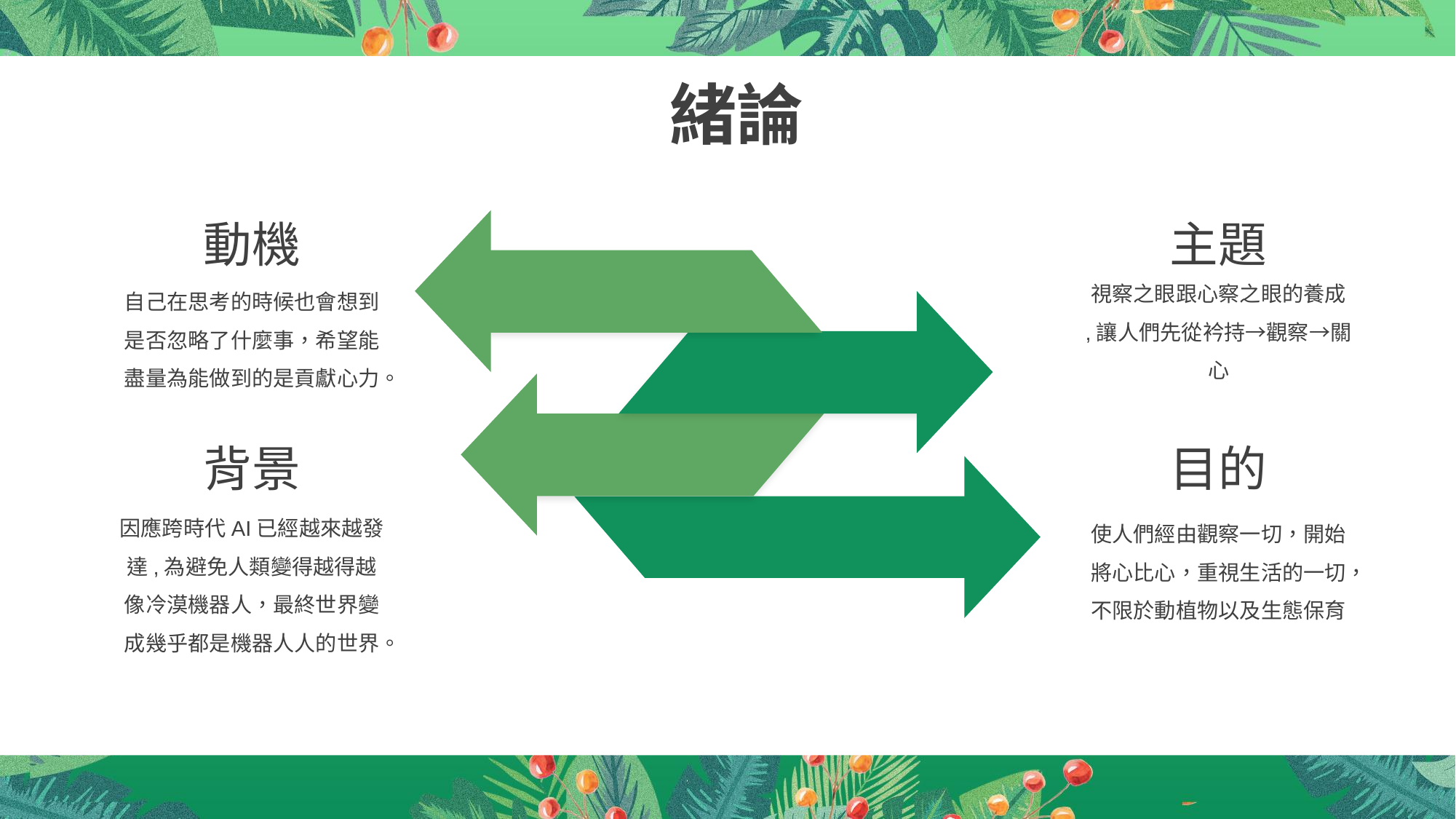

緒論
主題
視察之眼跟心察之眼的養成
,讓人們先從衿持→觀察→關心
動機
自己在思考的時候也會想到是否忽略了什麼事，希望能盡量為能做到的是貢獻心力。

目的
使人們經由觀察一切，開始將心比心，重視生活的一切，不限於動植物以及生態保育
背景
因應跨時代AI已經越來越發達,為避免人類變得越得越像冷漠機器人，最終世界變成幾乎都是機器人人的世界。